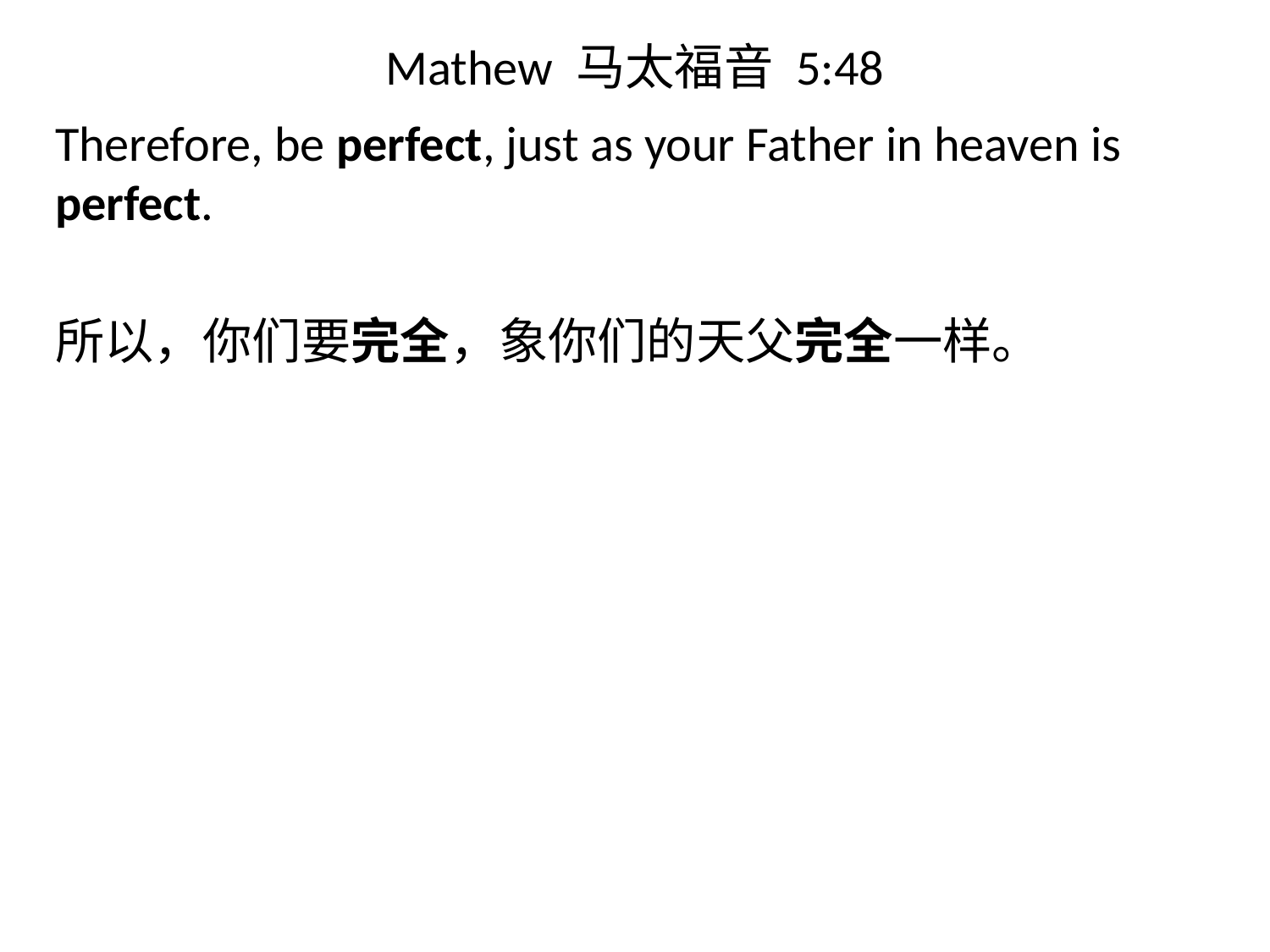

# Mathew 马太福音 5:48
Therefore, be perfect, just as your Father in heaven is perfect.

所以，你们要完全，象你们的天父完全一样。